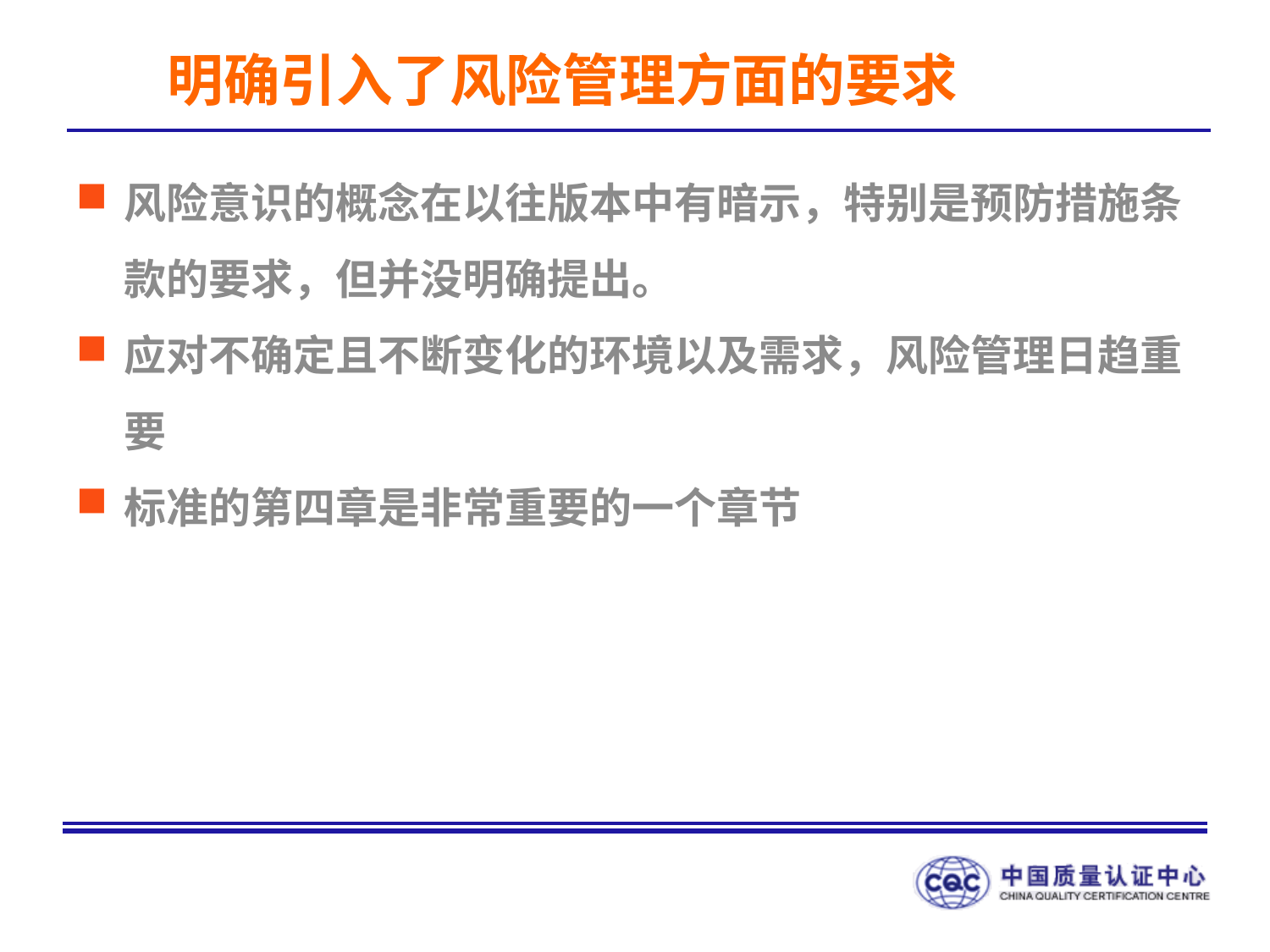

# 明确引入了风险管理方面的要求
风险意识的概念在以往版本中有暗示，特别是预防措施条款的要求，但并没明确提出。
应对不确定且不断变化的环境以及需求，风险管理日趋重要
标准的第四章是非常重要的一个章节